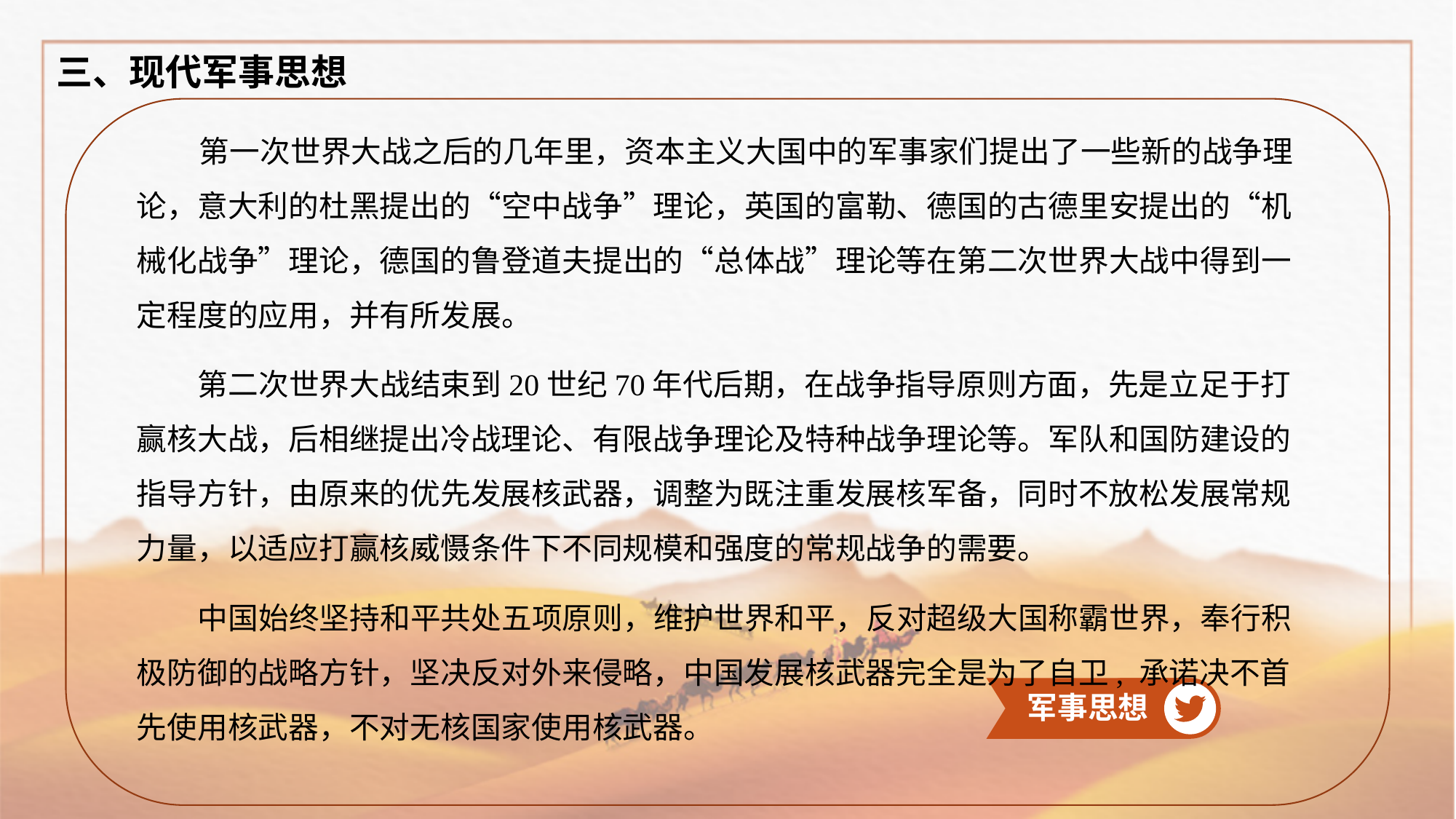

三、现代军事思想

        第一次世界大战之后的几年里，资本主义大国中的军事家们提出了一些新的战争理论，意大利的杜黑提出的“空中战争”理论，英国的富勒、德国的古德里安提出的“机械化战争”理论，德国的鲁登道夫提出的“总体战”理论等在第二次世界大战中得到一定程度的应用，并有所发展。
        第二次世界大战结束到20世纪70年代后期，在战争指导原则方面，先是立足于打赢核大战，后相继提出冷战理论、有限战争理论及特种战争理论等。军队和国防建设的指导方针，由原来的优先发展核武器，调整为既注重发展核军备，同时不放松发展常规力量，以适应打赢核威慑条件下不同规模和强度的常规战争的需要。
        中国始终坚持和平共处五项原则，维护世界和平，反对超级大国称霸世界，奉行积极防御的战略方针，坚决反对外来侵略，中国发展核武器完全是为了自卫, 承诺决不首先使用核武器，不对无核国家使用核武器。

军事思想